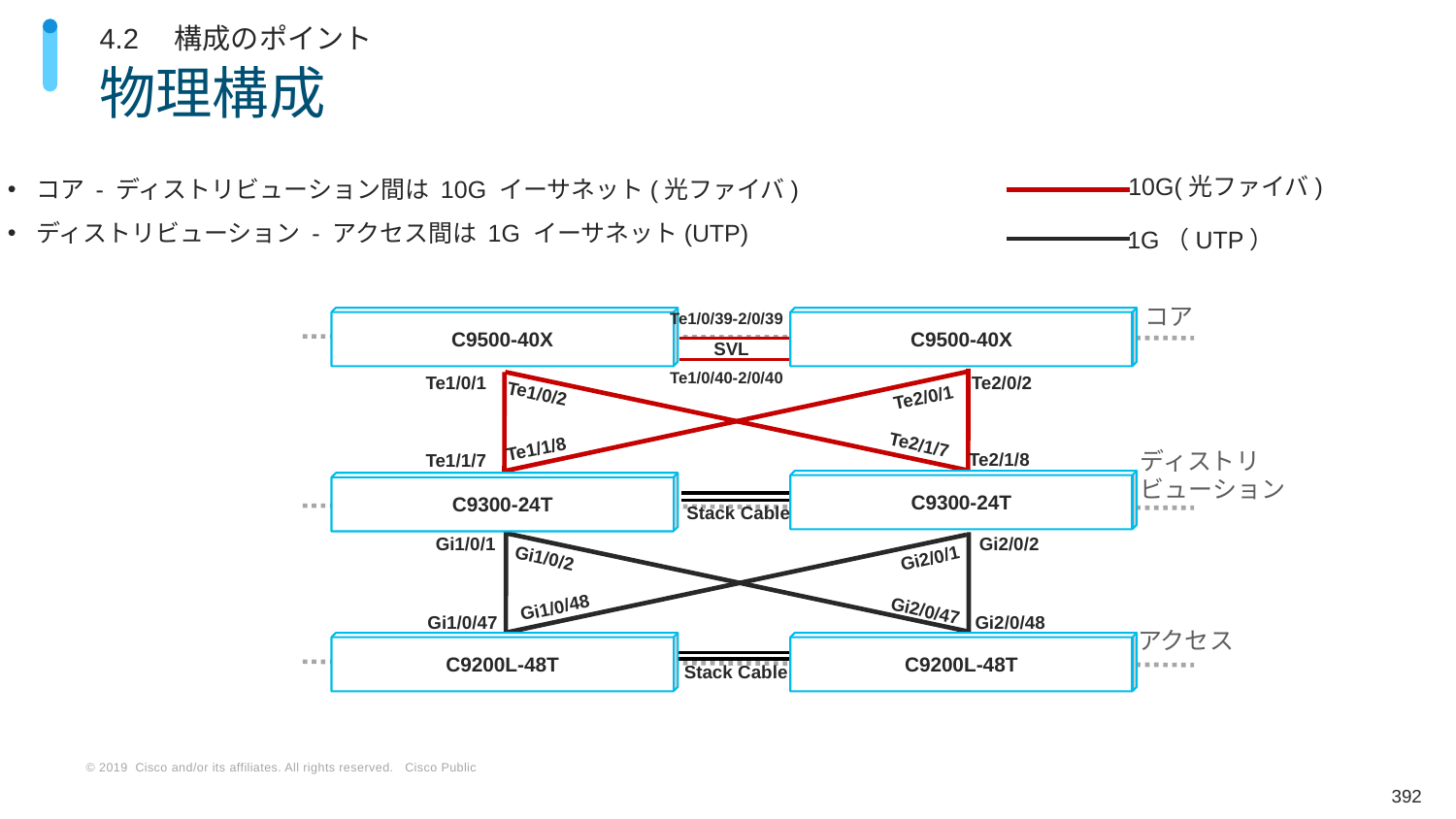

4.2　構成のポイント
# 物理構成
コア - ディストリビューション間は 10G イーサネット(光ファイバ)
ディストリビューション - アクセス間は 1G イーサネット(UTP)
10G(光ファイバ)
1G（UTP）
コア
Te1/0/39-2/0/39
C9500-40X
C9500-40X
SVL
Te1/0/40-2/0/40
Te1/0/1
Te2/0/2
Te2/0/1
Te1/0/2
Te1/1/8
Te2/1/7
ディストリ
ビューション
Te2/1/8
Te1/1/7
C9300-24T
C9300-24T
Stack Cable
Gi1/0/1
Gi2/0/2
Gi2/0/1
Gi1/0/2
Gi1/0/48
Gi2/0/47
Gi1/0/47
Gi2/0/48
アクセス
C9200L-48T
C9200L-48T
Stack Cable
392